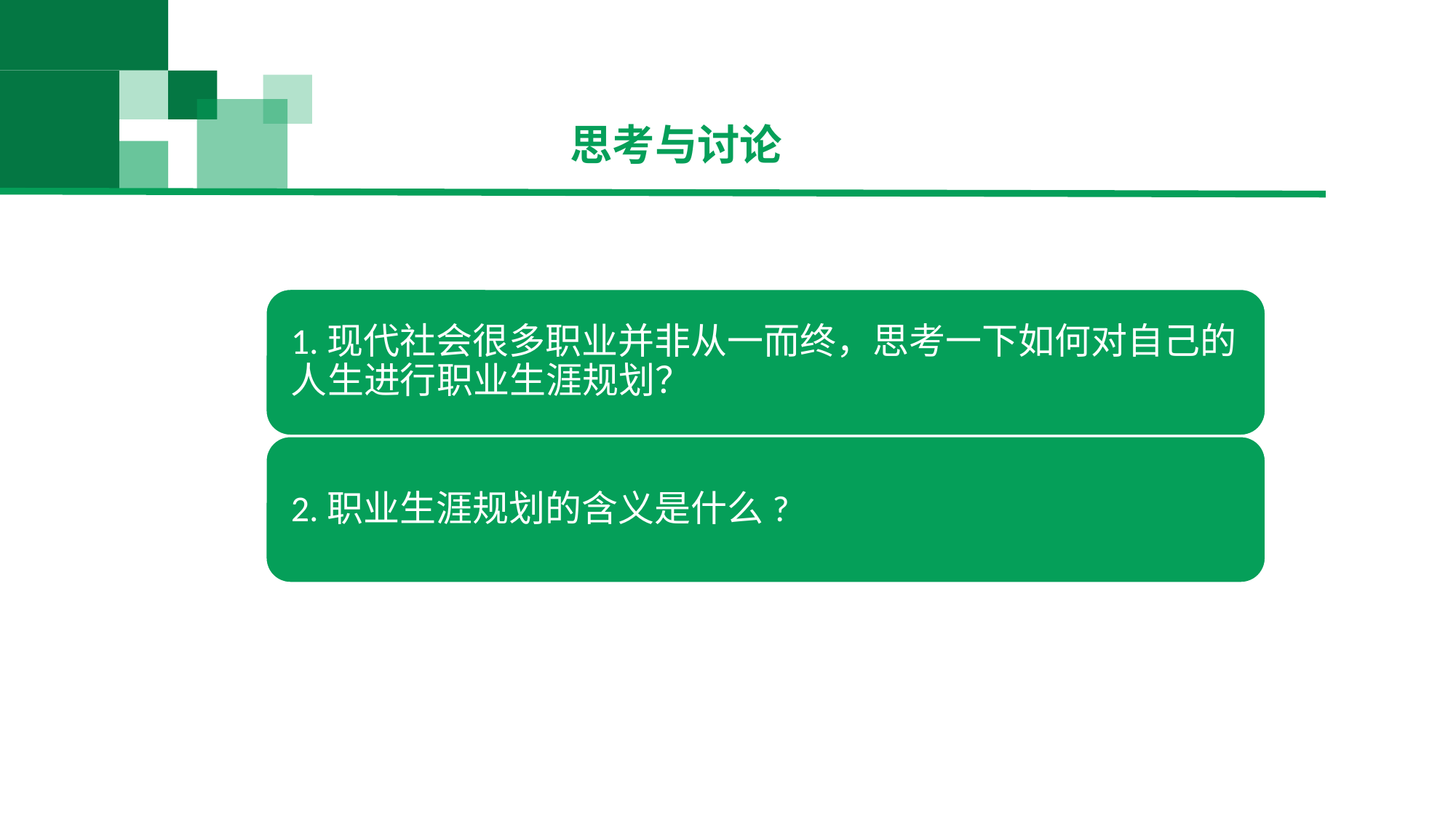

思考与讨论
1.现代社会很多职业并非从一而终，思考一下如何对自己的人生进行职业生涯规划？
2.职业生涯规划的含义是什么?